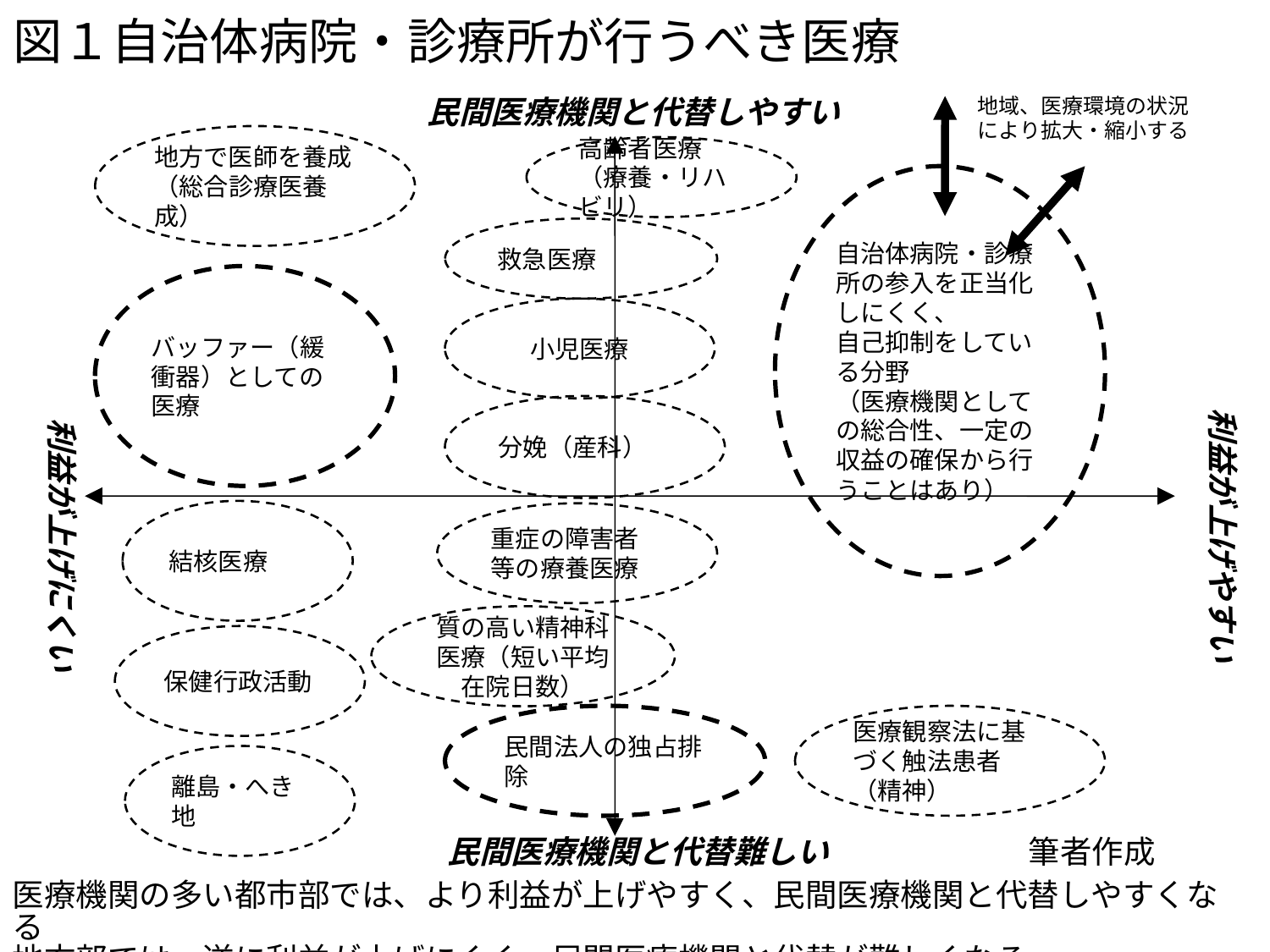

# 図１自治体病院・診療所が行うべき医療
民間医療機関と代替しやすい
地域、医療環境の状況により拡大・縮小する

地方で医師を養成
（総合診療医養成）

高齢者医療（療養・リハビリ）
自治体病院・診療所の参入を正当化しにくく、
自己抑制をしている分野
（医療機関としての総合性、一定の収益の確保から行うことはあり）

救急医療
バッファー（緩衝器）としての医療
小児医療
分娩（産科）
利益が上げやすい
利益が上げにくい

結核医療
重症の障害者等の療養医療
質の高い精神科医療（短い平均在院日数）
保健行政活動
民間法人の独占排除
医療観察法に基づく触法患者（精神）
離島・へき地
民間医療機関と代替難しい
筆者作成
医療機関の多い都市部では、より利益が上げやすく、民間医療機関と代替しやすくなる
地方部では、逆に利益が上げにくく、民間医療機関と代替が難しくなる